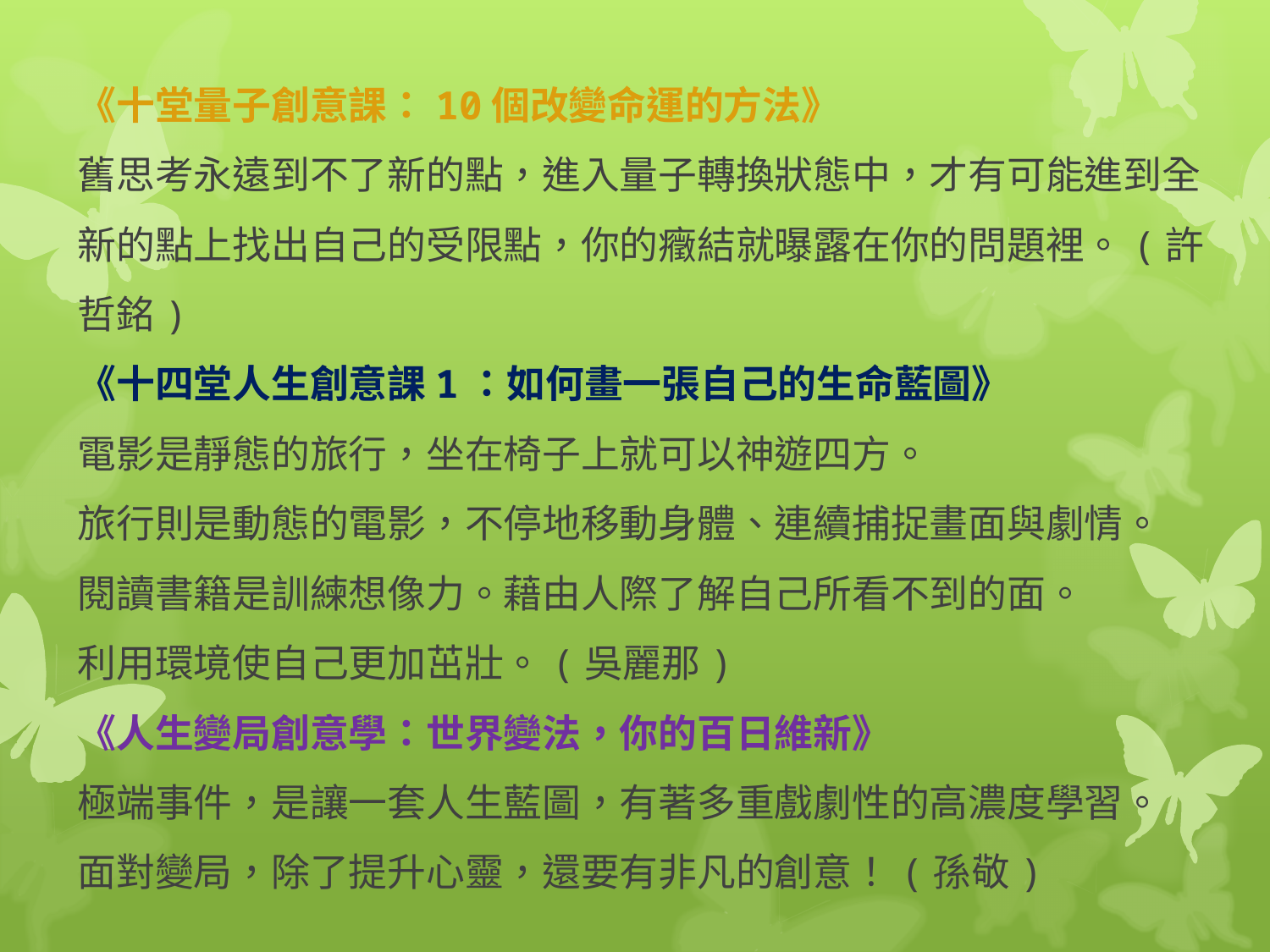

# 《十堂量子創意課：10個改變命運的方法》 舊思考永遠到不了新的點，進入量子轉換狀態中，才有可能進到全新的點上找出自己的受限點，你的癥結就曝露在你的問題裡。(許哲銘) 《十四堂人生創意課1：如何畫一張自己的生命藍圖》 電影是靜態的旅行，坐在椅子上就可以神遊四方。 旅行則是動態的電影，不停地移動身體、連續捕捉畫面與劇情。 閱讀書籍是訓練想像力。藉由人際了解自己所看不到的面。 利用環境使自己更加茁壯。(吳麗那) 《人生變局創意學：世界變法，你的百日維新》 極端事件，是讓一套人生藍圖，有著多重戲劇性的高濃度學習。 面對變局，除了提升心靈，還要有非凡的創意！(孫敬)